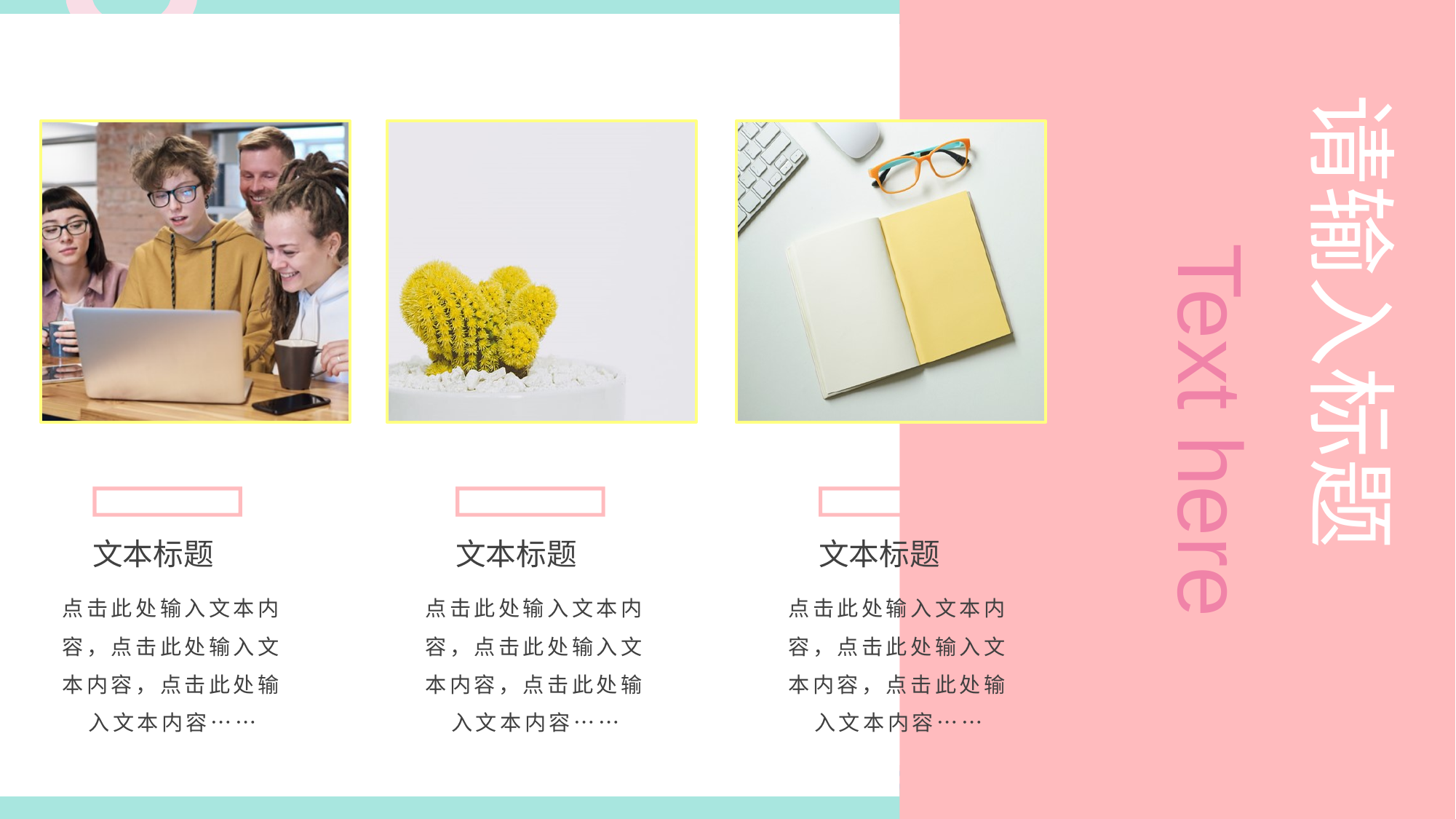

请输入标题

Text here

文本标题
点击此处输入文本内容，点击此处输入文本内容，点击此处输入文本内容……

文本标题
点击此处输入文本内容，点击此处输入文本内容，点击此处输入文本内容……

文本标题
点击此处输入文本内容，点击此处输入文本内容，点击此处输入文本内容……